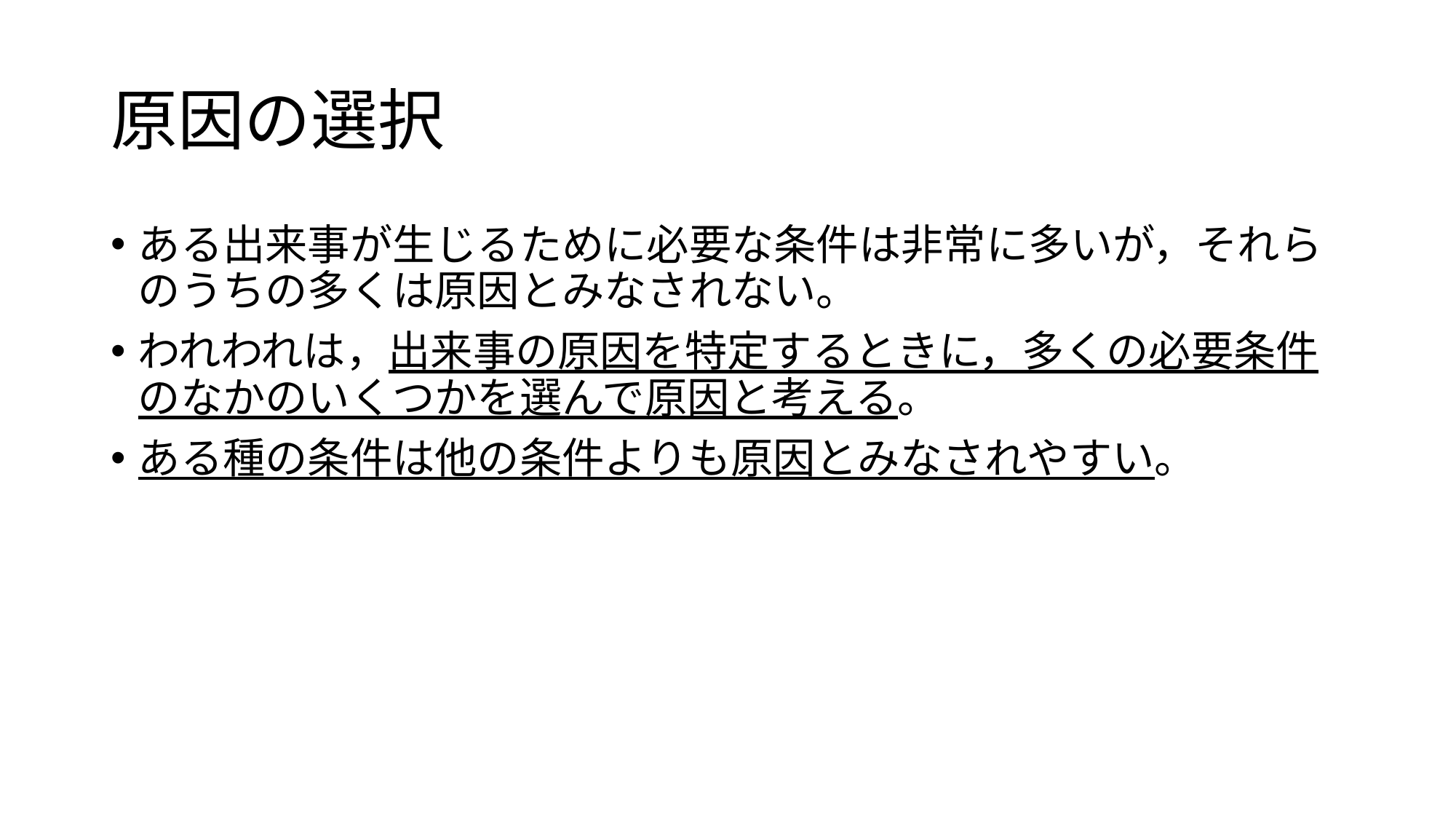

# 原因の選択
ある出来事が生じるために必要な条件は非常に多いが，それらのうちの多くは原因とみなされない。
われわれは，出来事の原因を特定するときに，多くの必要条件のなかのいくつかを選んで原因と考える。
ある種の条件は他の条件よりも原因とみなされやすい。